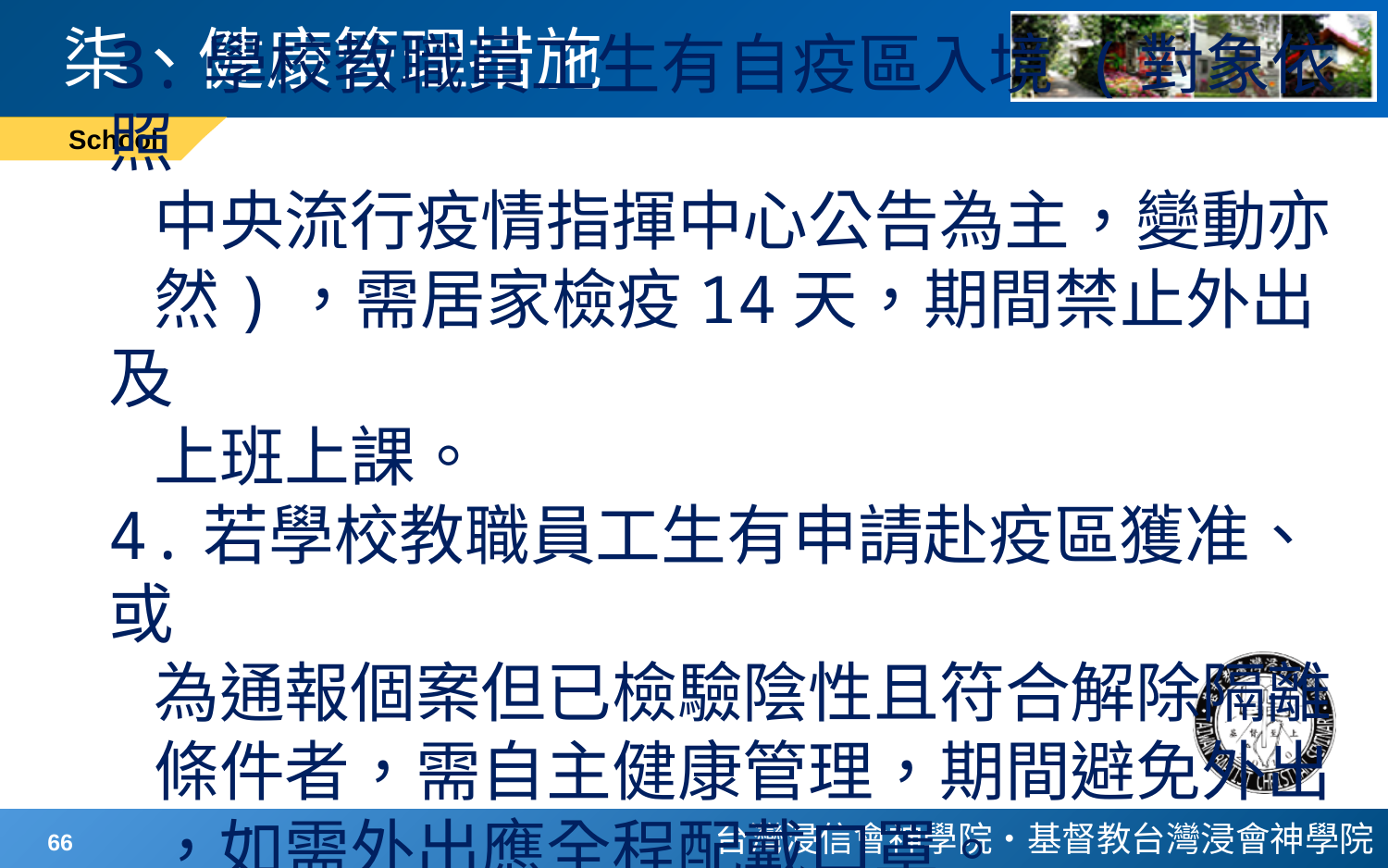

# 柒、健康管理措施
School
3.學校教職員工生有自疫區入境 (對象依照
  中央流行疫情指揮中心公告為主，變動亦
  然)，需居家檢疫14天，期間禁止外出及
  上班上課。
4.若學校教職員工生有申請赴疫區獲准、或
  為通報個案但已檢驗陰性且符合解除隔離
  條件者，需自主健康管理，期間避免外出
  ，如需外出應全程配戴口罩。